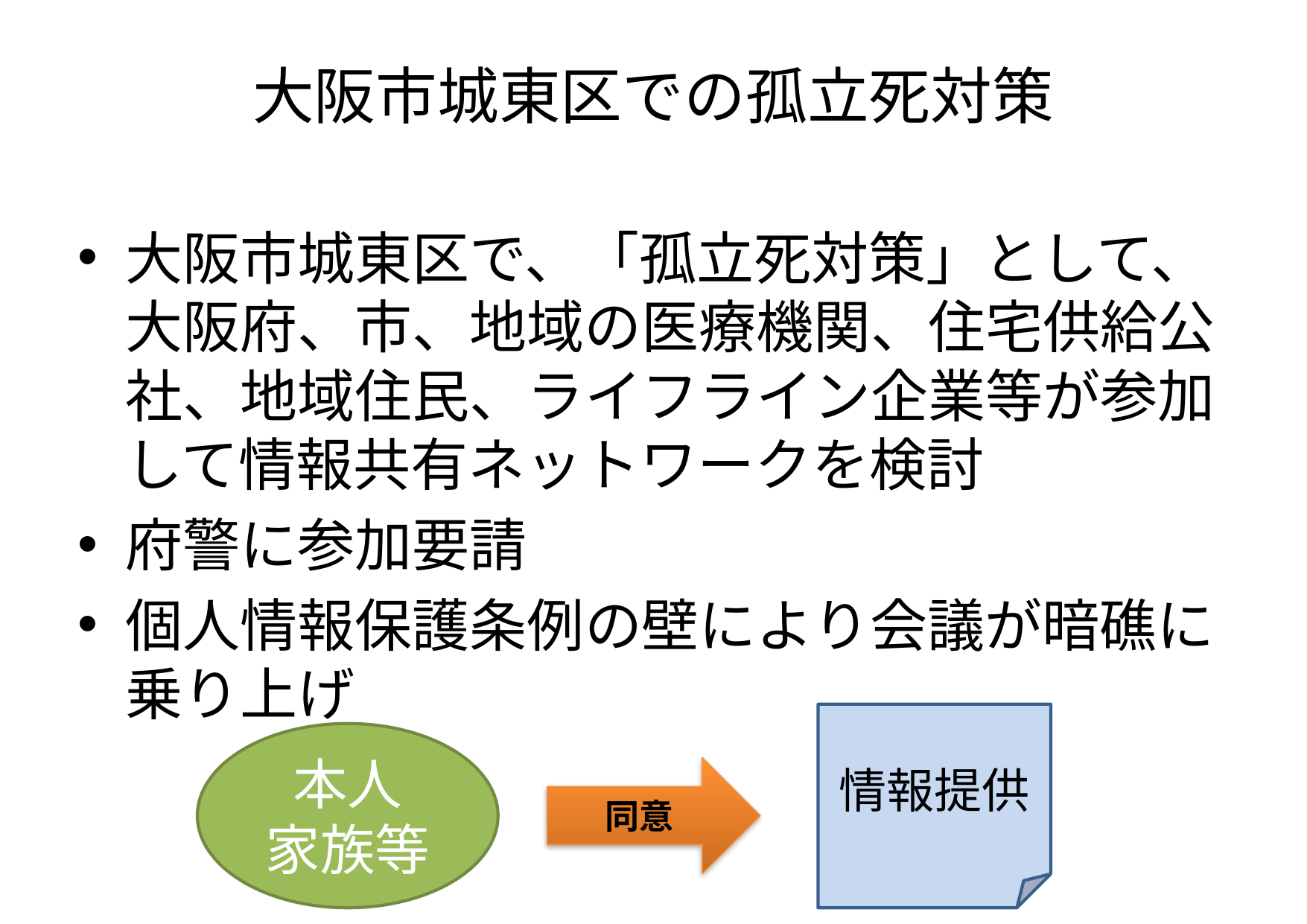

# 大阪市城東区での孤立死対策
大阪市城東区で、「孤立死対策」として、大阪府、市、地域の医療機関、住宅供給公社、地域住民、ライフライン企業等が参加して情報共有ネットワークを検討
府警に参加要請
個人情報保護条例の壁により会議が暗礁に乗り上げ
情報提供
本人
家族等
同意